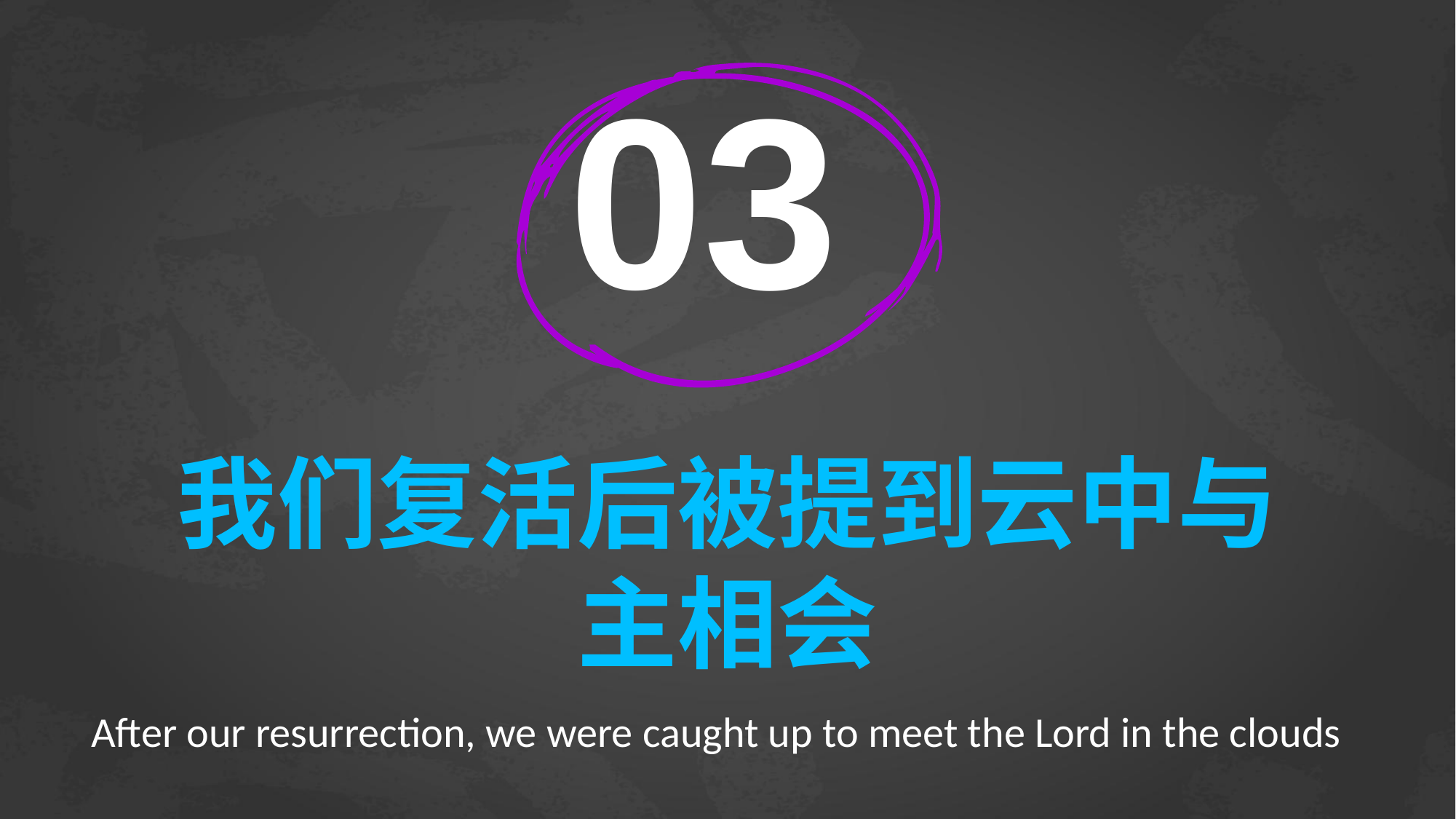

03
# 我们复活后被提到云中与主相会
After our resurrection, we were caught up to meet the Lord in the clouds